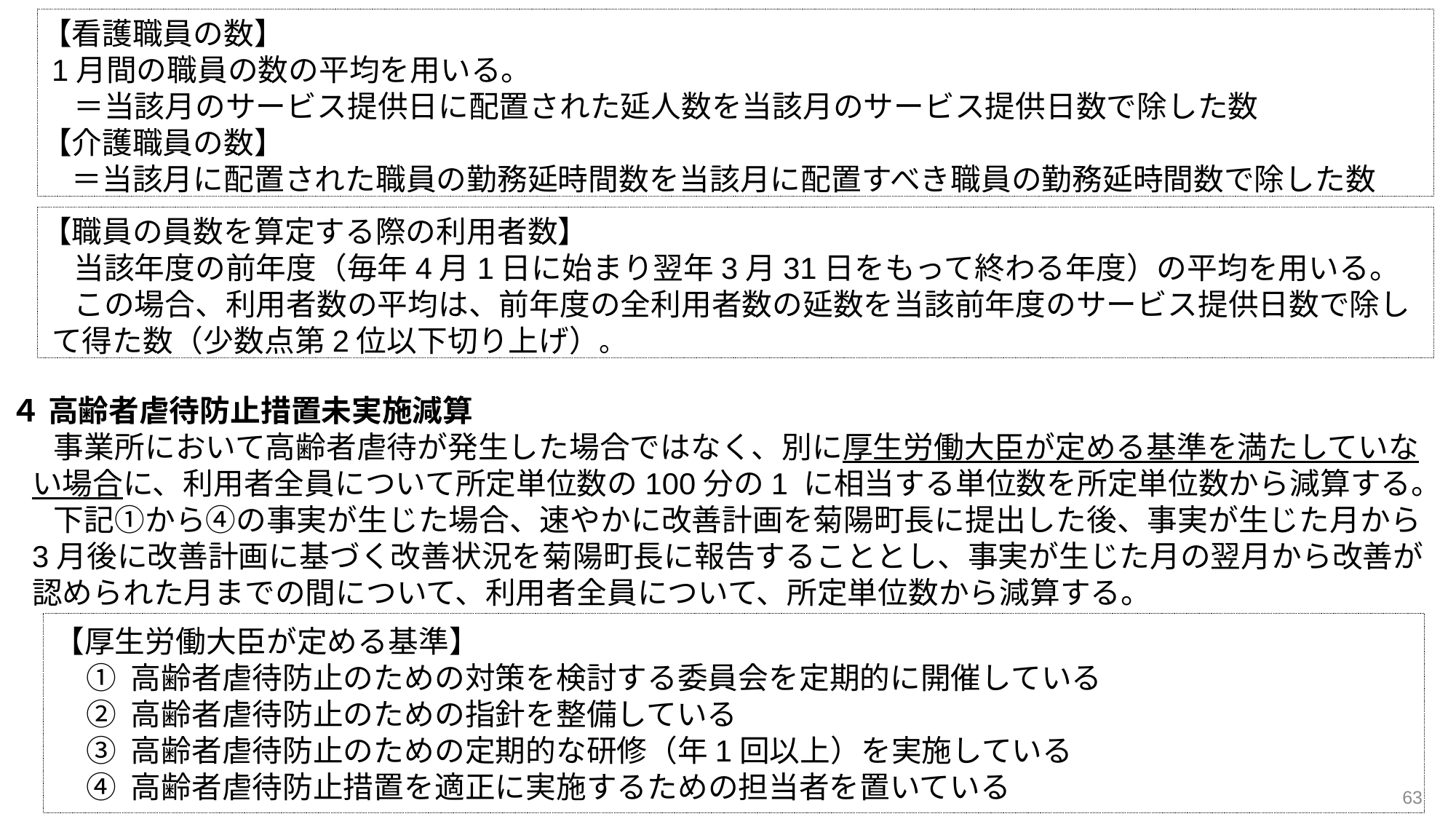

【看護職員の数】
1月間の職員の数の平均を用いる。
＝当該月のサービス提供日に配置された延人数を当該月のサービス提供日数で除した数
【介護職員の数】
　＝当該月に配置された職員の勤務延時間数を当該月に配置すべき職員の勤務延時間数で除した数
【職員の員数を算定する際の利用者数】
当該年度の前年度（毎年4月1日に始まり翌年3月31日をもって終わる年度）の平均を用いる。
この場合、利用者数の平均は、前年度の全利用者数の延数を当該前年度のサービス提供日数で除して得た数（少数点第2位以下切り上げ）。
４ 高齢者虐待防止措置未実施減算
事業所において高齢者虐待が発生した場合ではなく、別に厚生労働大臣が定める基準を満たしていない場合に、利用者全員について所定単位数の100分の1 に相当する単位数を所定単位数から減算する。
下記①から④の事実が生じた場合、速やかに改善計画を菊陽町長に提出した後、事実が生じた月から3月後に改善計画に基づく改善状況を菊陽町長に報告することとし、事実が生じた月の翌月から改善が認められた月までの間について、利用者全員について、所定単位数から減算する。
【厚生労働大臣が定める基準】
① 高齢者虐待防止のための対策を検討する委員会を定期的に開催している
② 高齢者虐待防止のための指針を整備している
③ 高齢者虐待防止のための定期的な研修（年1回以上）を実施している
④ 高齢者虐待防止措置を適正に実施するための担当者を置いている
63